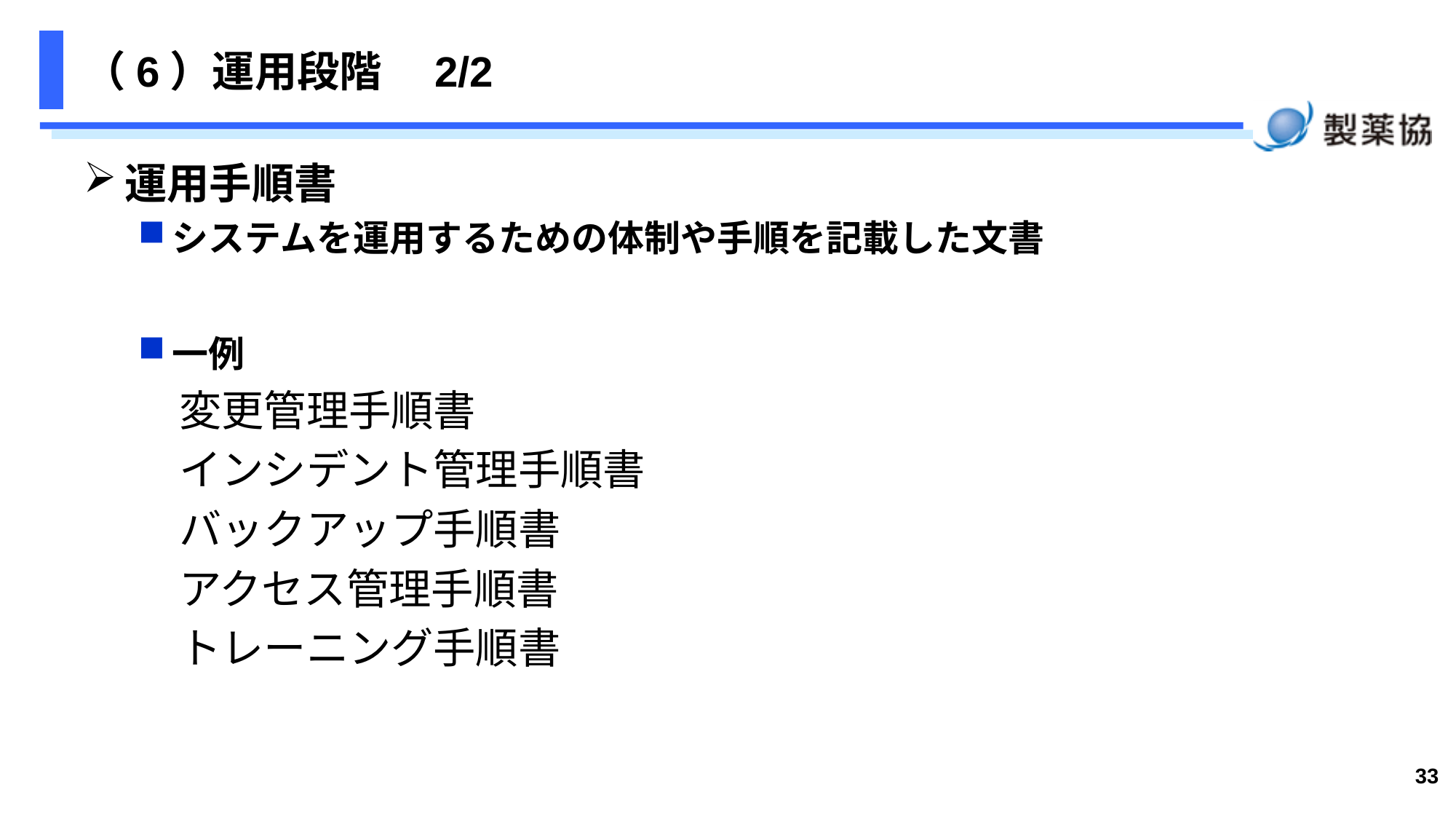

# （6）運用段階　2/2
運用手順書
システムを運用するための体制や手順を記載した文書

一例
変更管理手順書
インシデント管理手順書
バックアップ手順書
アクセス管理手順書
トレーニング手順書

33